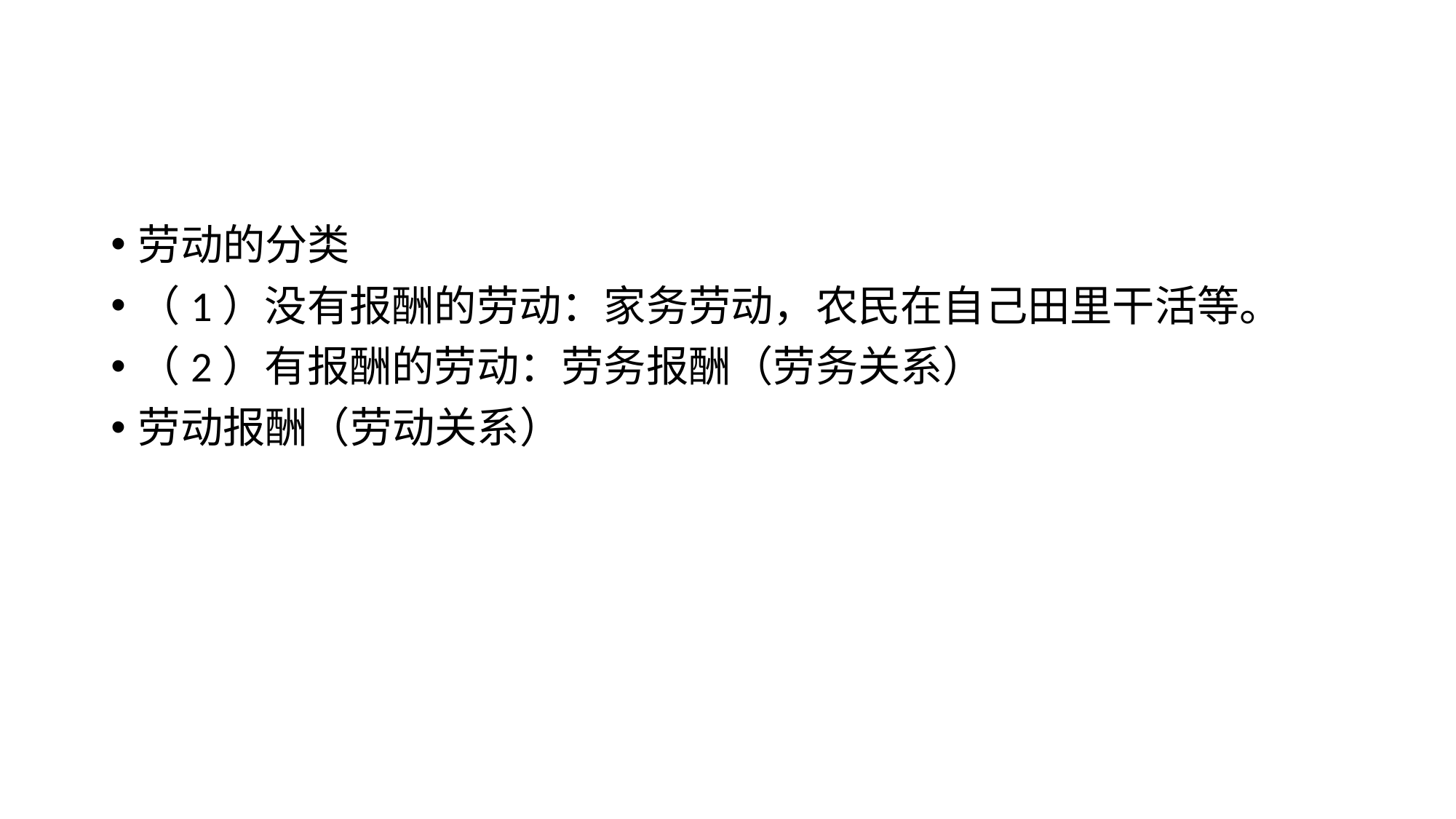

#
劳动的分类
（1）没有报酬的劳动：家务劳动，农民在自己田里干活等。
（2）有报酬的劳动：劳务报酬（劳务关系）
劳动报酬（劳动关系）